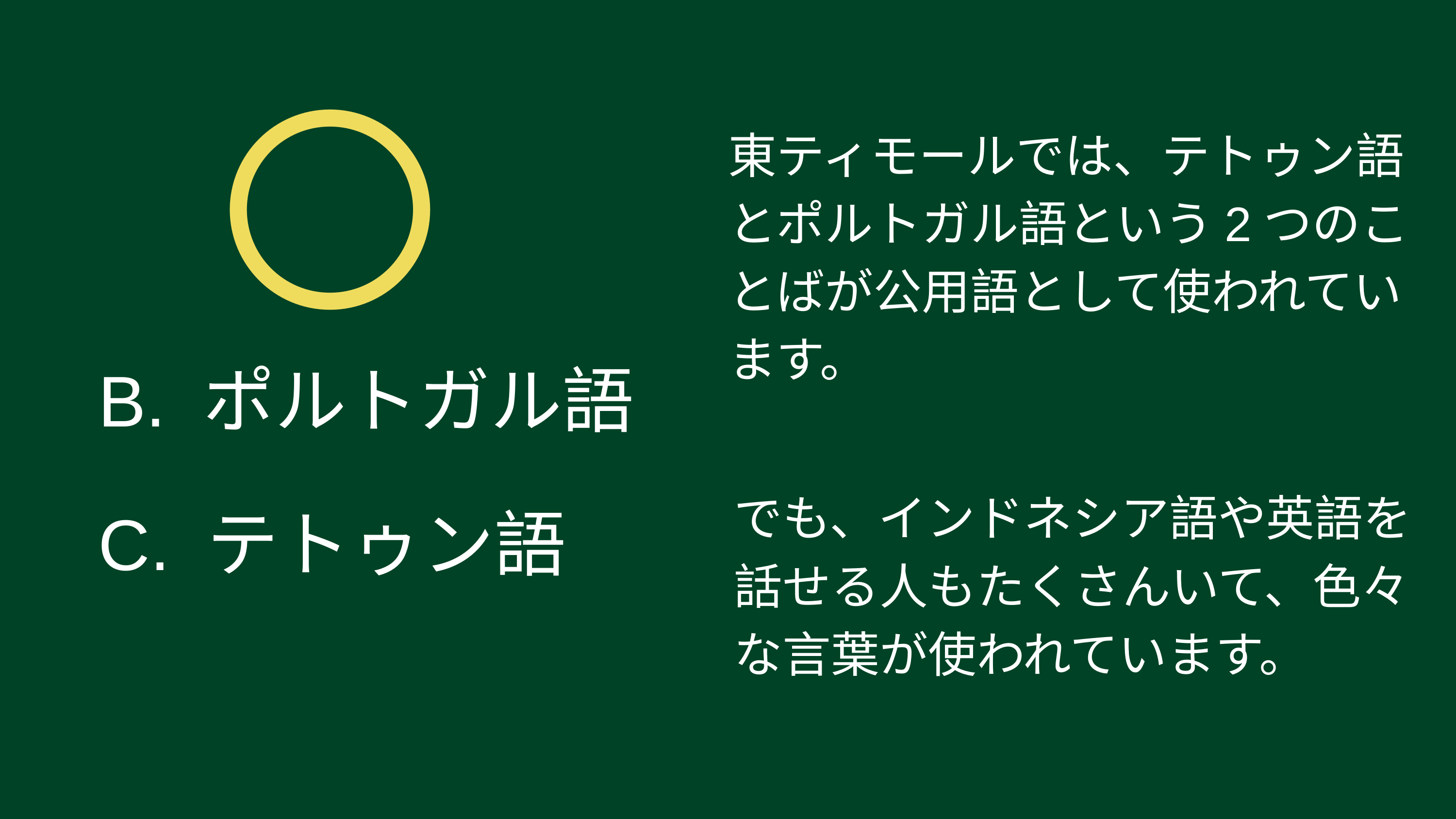

〇
東ティモールでは、テトゥン語とポルトガル語という2つのことばが公用語として使われています。
B. ポルトガル語

C. テトゥン語
でも、インドネシア語や英語を話せる人もたくさんいて、色々な言葉が使われています。